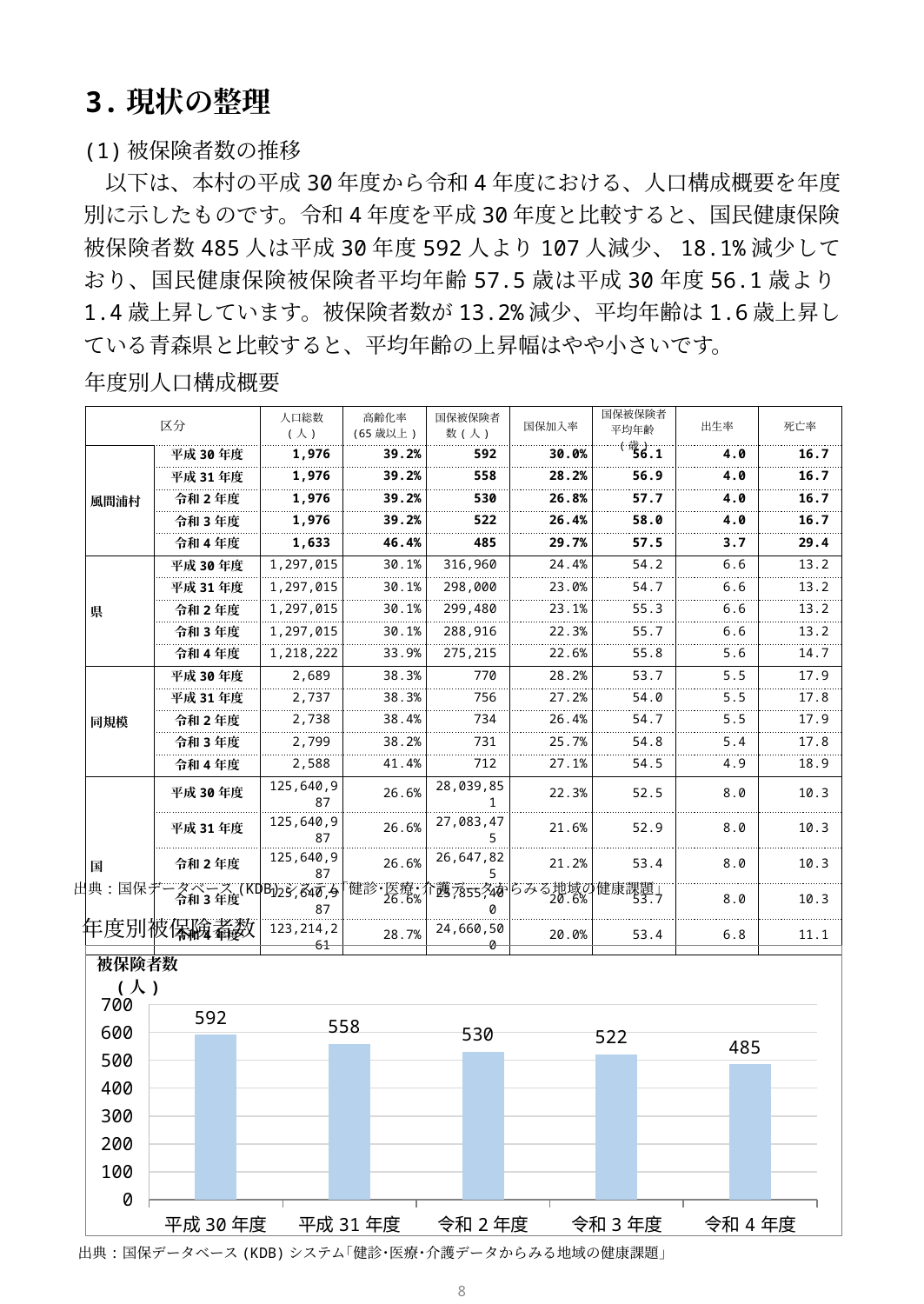

3.現状の整理
(1)被保険者数の推移
　以下は、本村の平成30年度から令和4年度における、人口構成概要を年度別に示したものです。令和4年度を平成30年度と比較すると、国民健康保険被保険者数485人は平成30年度592人より107人減少、18.1%減少しており、国民健康保険被保険者平均年齢57.5歳は平成30年度56.1歳より1.4歳上昇しています。被保険者数が13.2%減少、平均年齢は1.6歳上昇している青森県と比較すると、平均年齢の上昇幅はやや小さいです。

年度別人口構成概要
| 区分 |  | 人口総数 (人) | 高齢化率 (65歳以上) | 国保被保険者数(人) | 国保加入率 | 国保被保険者 平均年齢(歳) | 出生率 | 死亡率 |
| --- | --- | --- | --- | --- | --- | --- | --- | --- |
| 風間浦村 | 平成30年度 | 1,976 | 39.2% | 592 | 30.0% | 56.1 | 4.0 | 16.7 |
|  | 平成31年度 | 1,976 | 39.2% | 558 | 28.2% | 56.9 | 4.0 | 16.7 |
|  | 令和2年度 | 1,976 | 39.2% | 530 | 26.8% | 57.7 | 4.0 | 16.7 |
|  | 令和3年度 | 1,976 | 39.2% | 522 | 26.4% | 58.0 | 4.0 | 16.7 |
|  | 令和4年度 | 1,633 | 46.4% | 485 | 29.7% | 57.5 | 3.7 | 29.4 |
| 県 | 平成30年度 | 1,297,015 | 30.1% | 316,960 | 24.4% | 54.2 | 6.6 | 13.2 |
|  | 平成31年度 | 1,297,015 | 30.1% | 298,000 | 23.0% | 54.7 | 6.6 | 13.2 |
|  | 令和2年度 | 1,297,015 | 30.1% | 299,480 | 23.1% | 55.3 | 6.6 | 13.2 |
|  | 令和3年度 | 1,297,015 | 30.1% | 288,916 | 22.3% | 55.7 | 6.6 | 13.2 |
|  | 令和4年度 | 1,218,222 | 33.9% | 275,215 | 22.6% | 55.8 | 5.6 | 14.7 |
| 同規模 | 平成30年度 | 2,689 | 38.3% | 770 | 28.2% | 53.7 | 5.5 | 17.9 |
|  | 平成31年度 | 2,737 | 38.3% | 756 | 27.2% | 54.0 | 5.5 | 17.8 |
|  | 令和2年度 | 2,738 | 38.4% | 734 | 26.4% | 54.7 | 5.5 | 17.9 |
|  | 令和3年度 | 2,799 | 38.2% | 731 | 25.7% | 54.8 | 5.4 | 17.8 |
|  | 令和4年度 | 2,588 | 41.4% | 712 | 27.1% | 54.5 | 4.9 | 18.9 |
| 国 | 平成30年度 | 125,640,987 | 26.6% | 28,039,851 | 22.3% | 52.5 | 8.0 | 10.3 |
|  | 平成31年度 | 125,640,987 | 26.6% | 27,083,475 | 21.6% | 52.9 | 8.0 | 10.3 |
|  | 令和2年度 | 125,640,987 | 26.6% | 26,647,825 | 21.2% | 53.4 | 8.0 | 10.3 |
|  | 令和3年度 | 125,640,987 | 26.6% | 25,855,400 | 20.6% | 53.7 | 8.0 | 10.3 |
|  | 令和4年度 | 123,214,261 | 28.7% | 24,660,500 | 20.0% | 53.4 | 6.8 | 11.1 |
出典:国保データベース(KDB)システム｢健診･医療･介護データからみる地域の健康課題｣
年度別被保険者数

### Chart

| Category |  |
|---|---|
| 平成30年度 | 592.0 |
| 平成31年度 | 558.0 |
| 令和2年度 | 530.0 |
| 令和3年度 | 522.0 |
| 令和4年度 | 485.0 |
出典:国保データベース(KDB)システム｢健診･医療･介護データからみる地域の健康課題｣
8